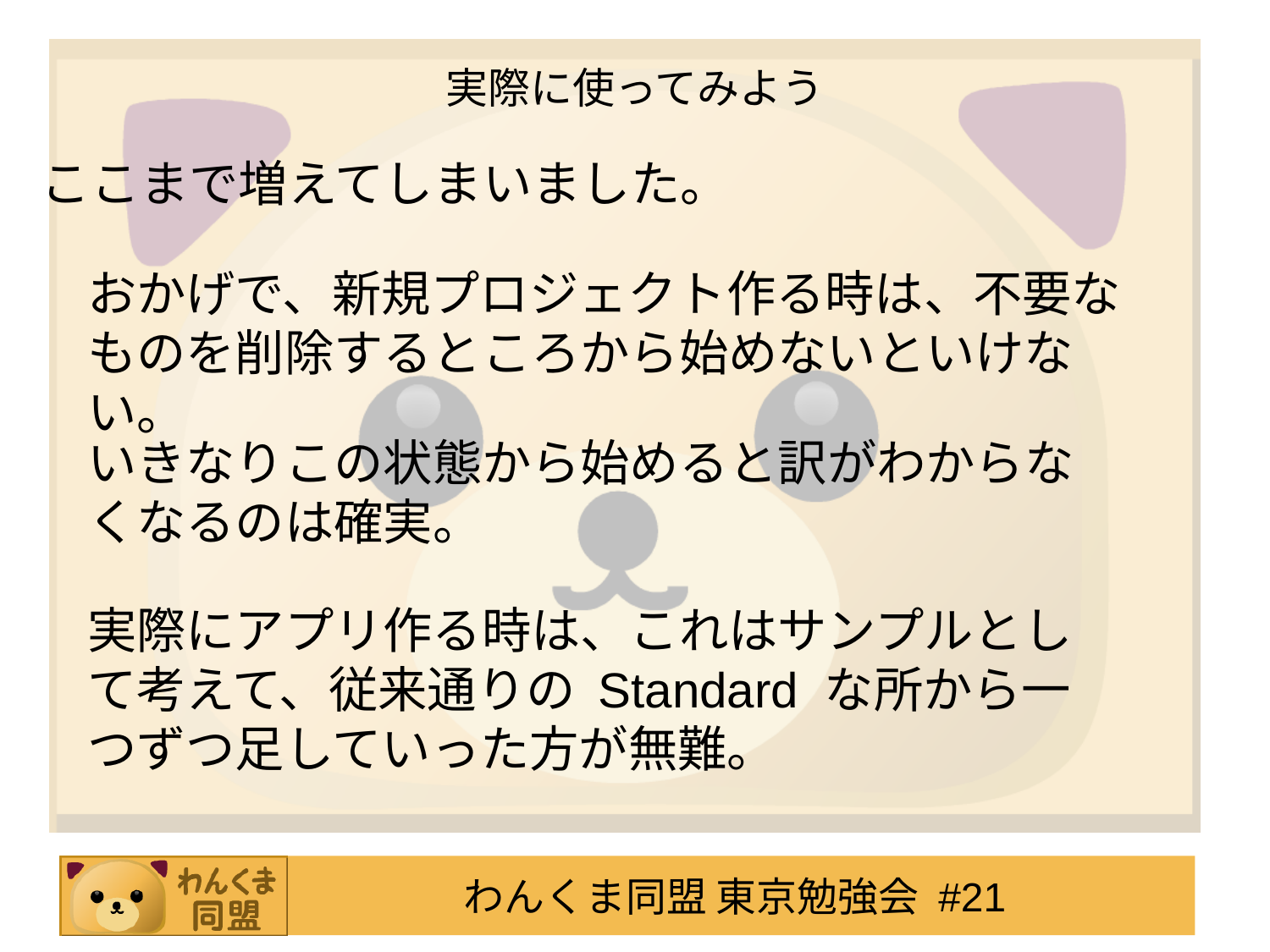

# 実際に使ってみよう
ここまで増えてしまいました。
おかげで、新規プロジェクト作る時は、不要なものを削除するところから始めないといけない。
いきなりこの状態から始めると訳がわからなくなるのは確実。
実際にアプリ作る時は、これはサンプルとして考えて、従来通りの Standard な所から一つずつ足していった方が無難。